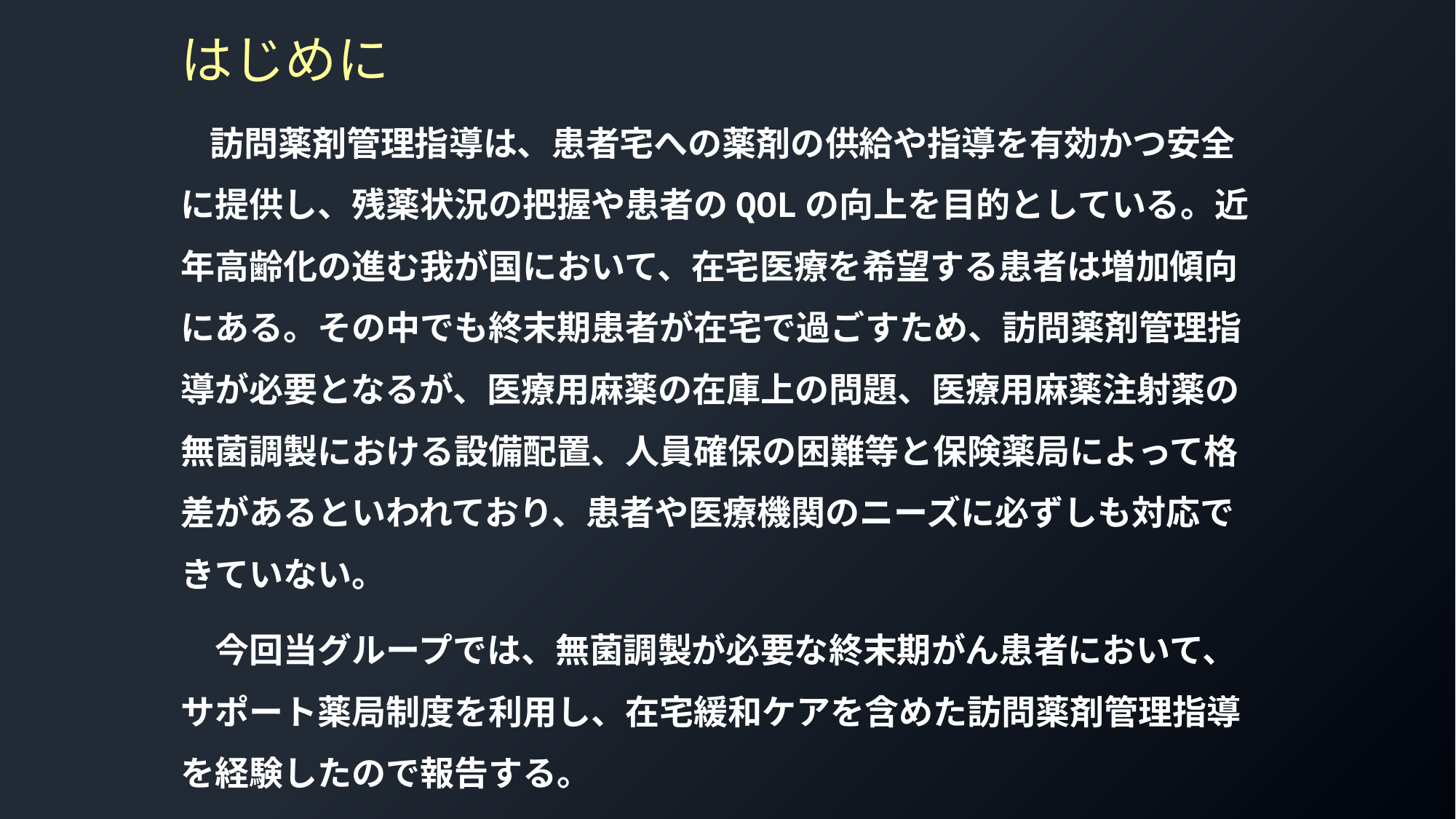

# はじめに
　訪問薬剤管理指導は、患者宅への薬剤の供給や指導を有効かつ安全に提供し、残薬状況の把握や患者のQOLの向上を目的としている。近年高齢化の進む我が国において、在宅医療を希望する患者は増加傾向にある。その中でも終末期患者が在宅で過ごすため、訪問薬剤管理指導が必要となるが、医療用麻薬の在庫上の問題、医療用麻薬注射薬の無菌調製における設備配置、人員確保の困難等と保険薬局によって格差があるといわれており、患者や医療機関のニーズに必ずしも対応できていない。
　今回当グループでは、無菌調製が必要な終末期がん患者において、サポート薬局制度を利用し、在宅緩和ケアを含めた訪問薬剤管理指導を経験したので報告する。